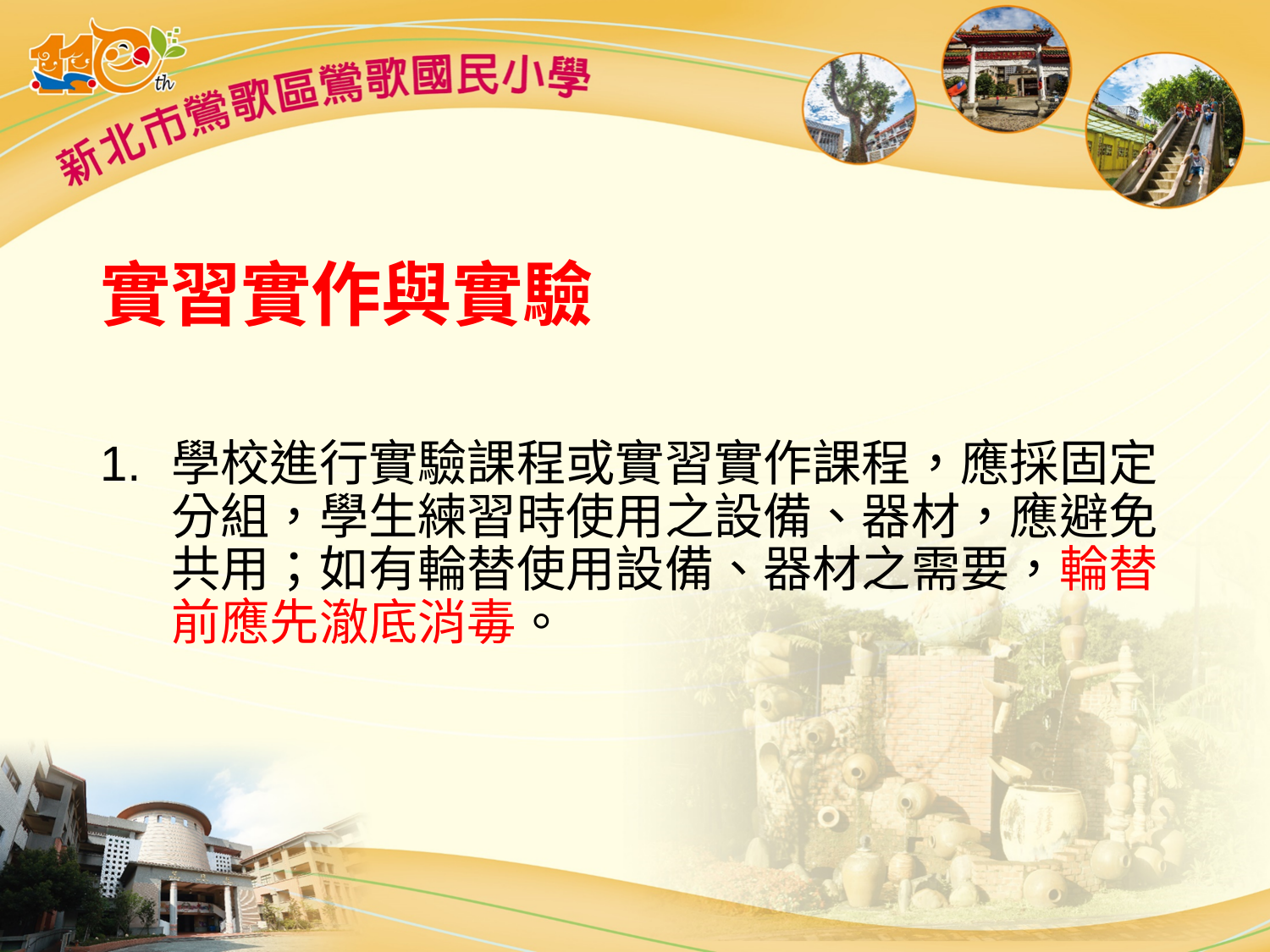

實習實作與實驗

學校進行實驗課程或實習實作課程，應採固定分組，學生練習時使用之設備、器材，應避免共用；如有輪替使用設備、器材之需要，輪替前應先澈底消毒。